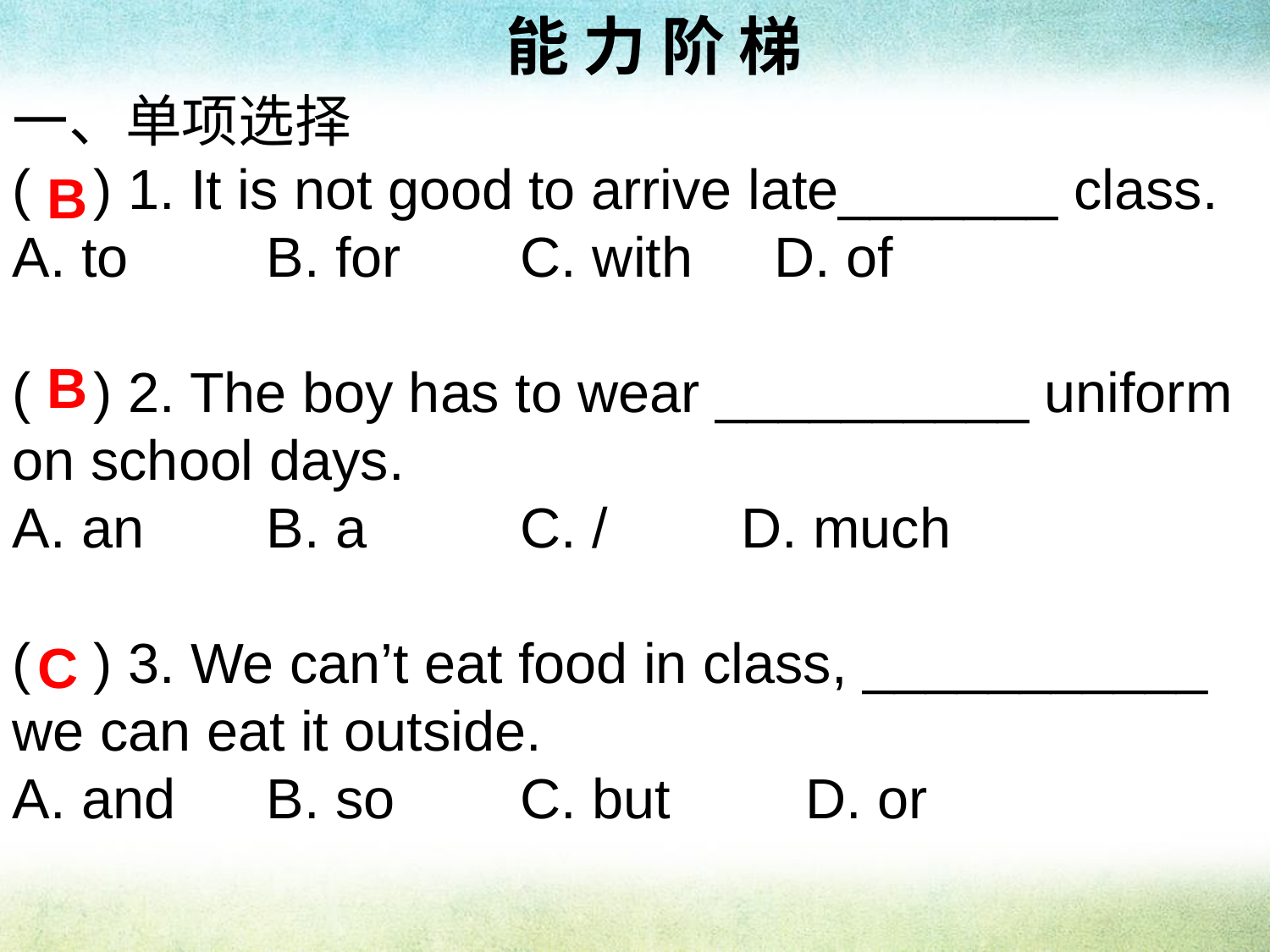

能 力 阶 梯
一、单项选择
(    ) 1. It is not good to arrive late_______ class.
A. to		B. for	C. with	D. of

(    ) 2. The boy has to wear __________ uniform on school days.
A. an	B. a		C. /	      D. much

(    ) 3. We can’t eat food in class, ___________ we can eat it outside.
A. and	B. so	C. but	  D. or
B
B
C